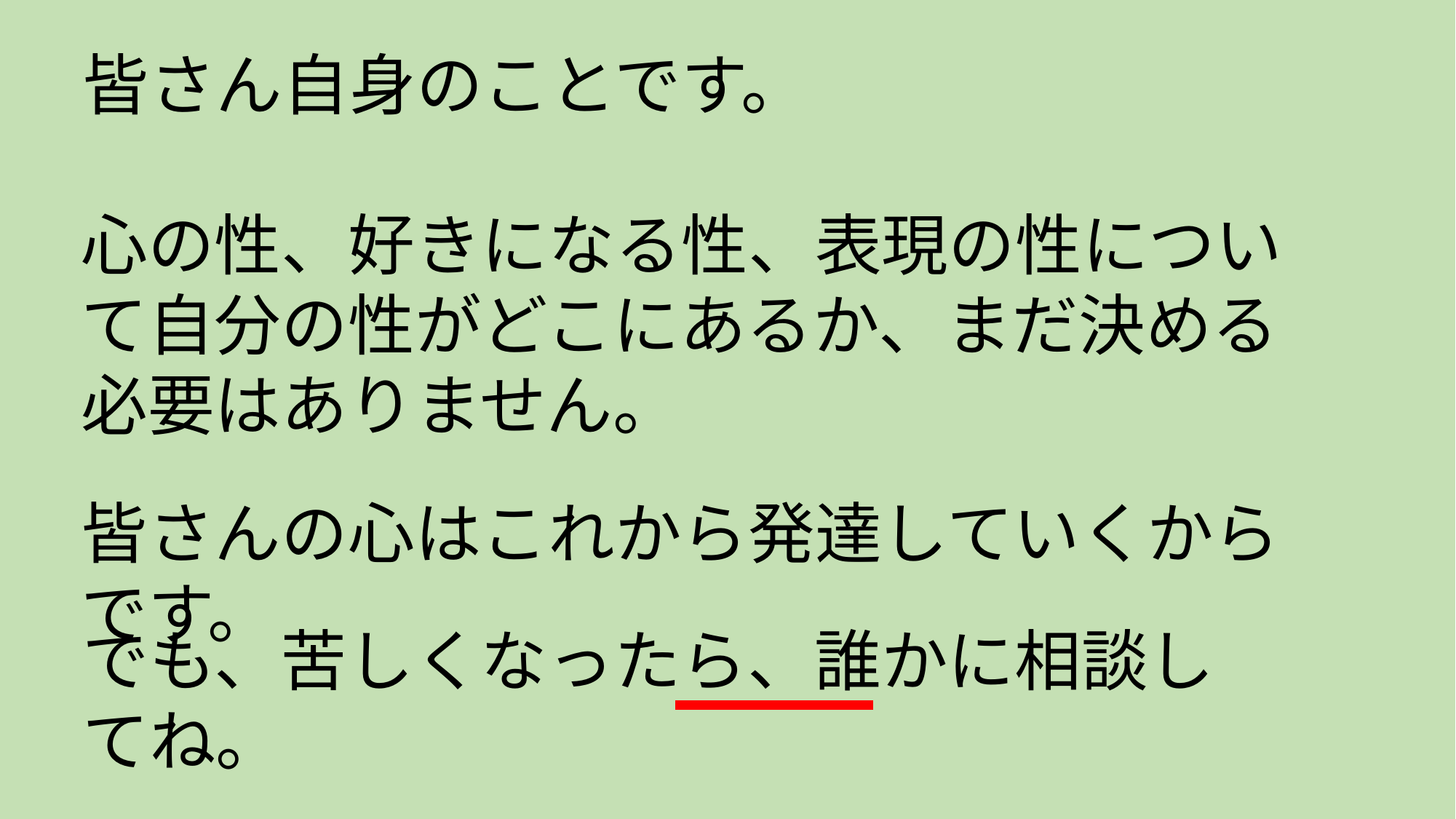

皆さん自身のことです。
心の性、好きになる性、表現の性について自分の性がどこにあるか、まだ決める必要はありません。
皆さんの心はこれから発達していくからです。
でも、苦しくなったら、誰かに相談してね。